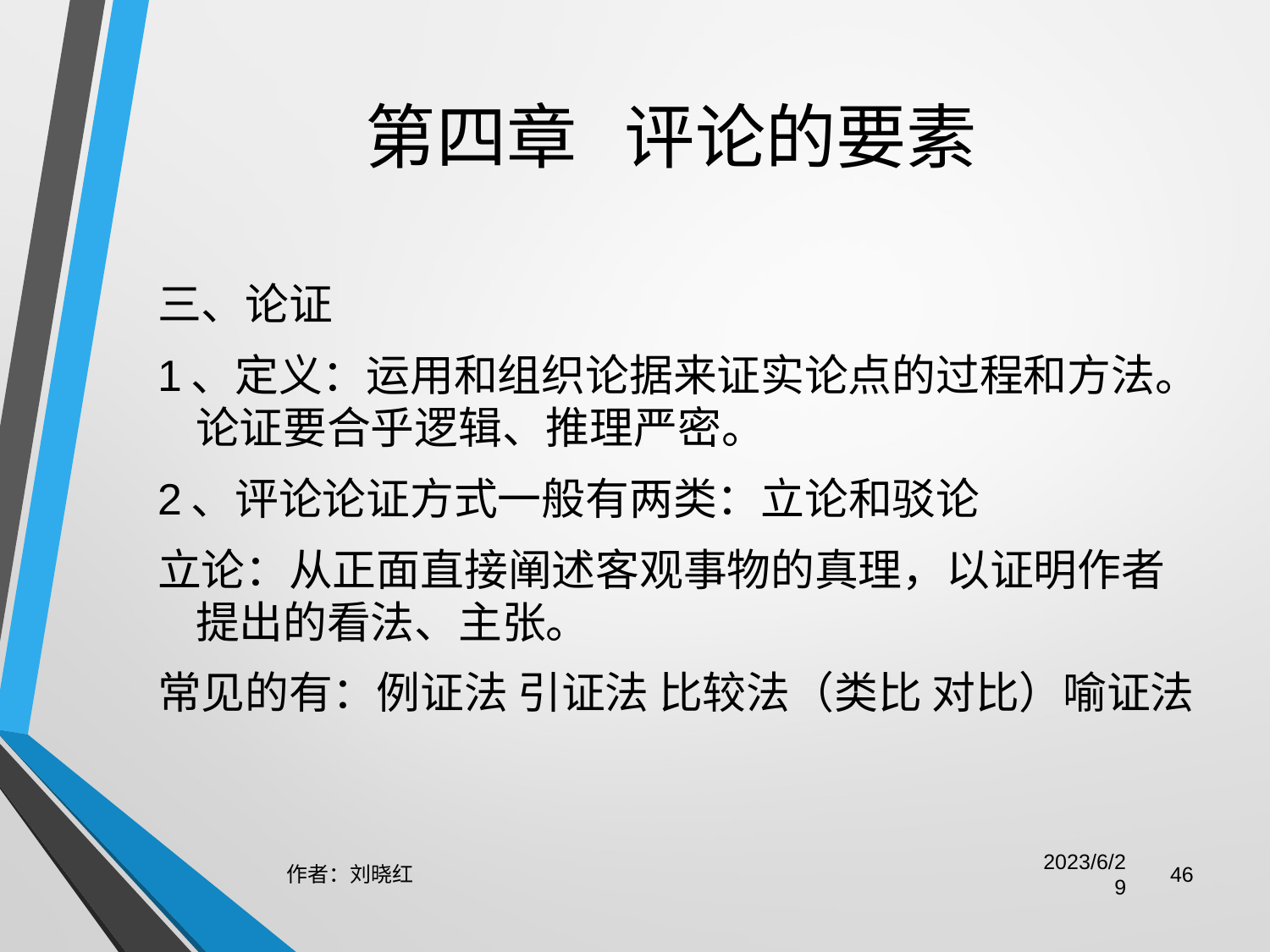

# 第四章   评论的要素
三、论证
1、定义：运用和组织论据来证实论点的过程和方法。论证要合乎逻辑、推理严密。
2、评论论证方式一般有两类：立论和驳论
立论：从正面直接阐述客观事物的真理，以证明作者提出的看法、主张。
常见的有：例证法 引证法 比较法（类比 对比）喻证法
作者：刘晓红
2023/6/29
46